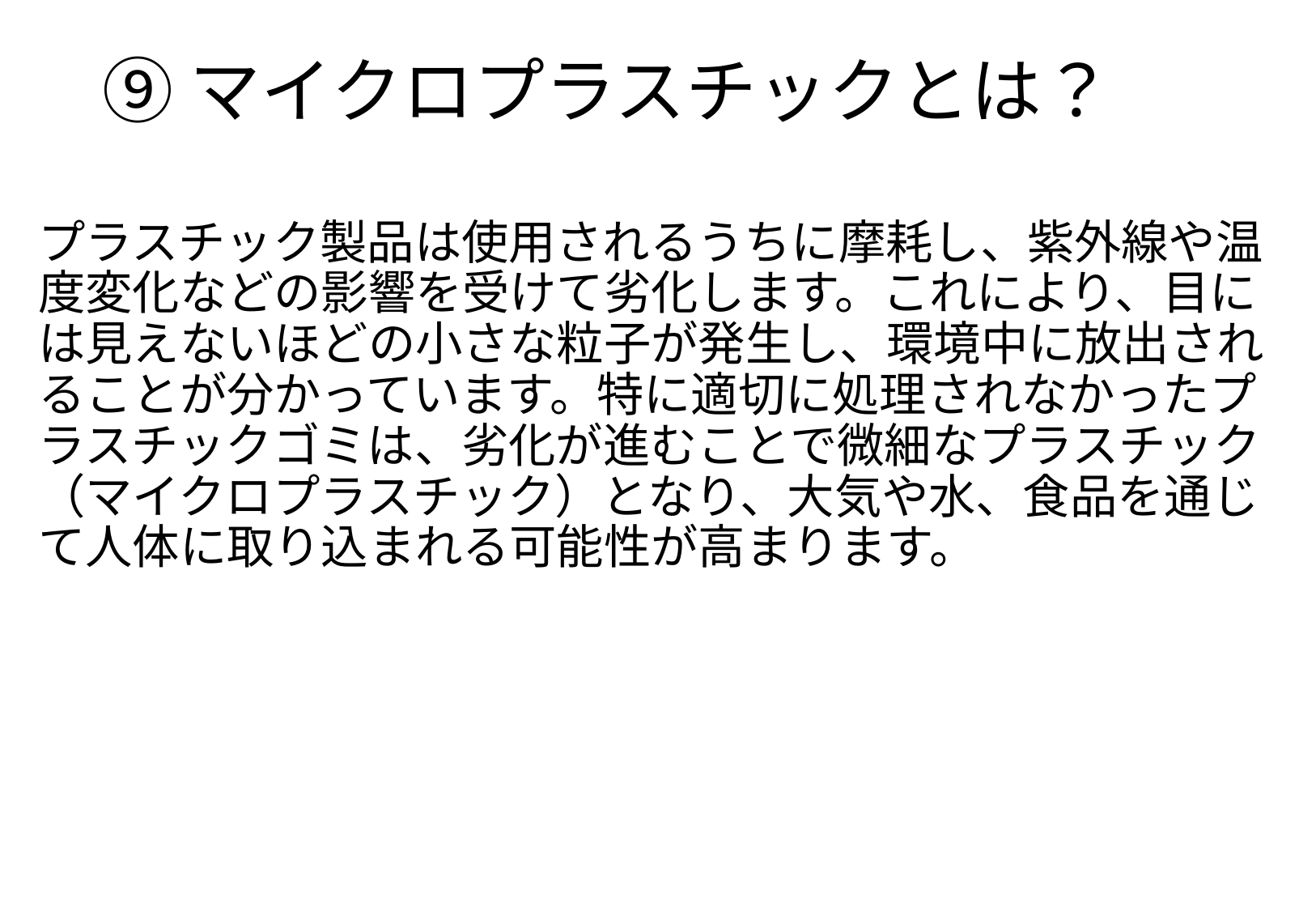

# ⑨マイクロプラスチックとは？
プラスチック製品は使用されるうちに摩耗し、紫外線や温度変化などの影響を受けて劣化します。これにより、目には見えないほどの小さな粒子が発生し、環境中に放出されることが分かっています。特に適切に処理されなかったプラスチックゴミは、劣化が進むことで微細なプラスチック（マイクロプラスチック）となり、大気や水、食品を通じて人体に取り込まれる可能性が高まります。